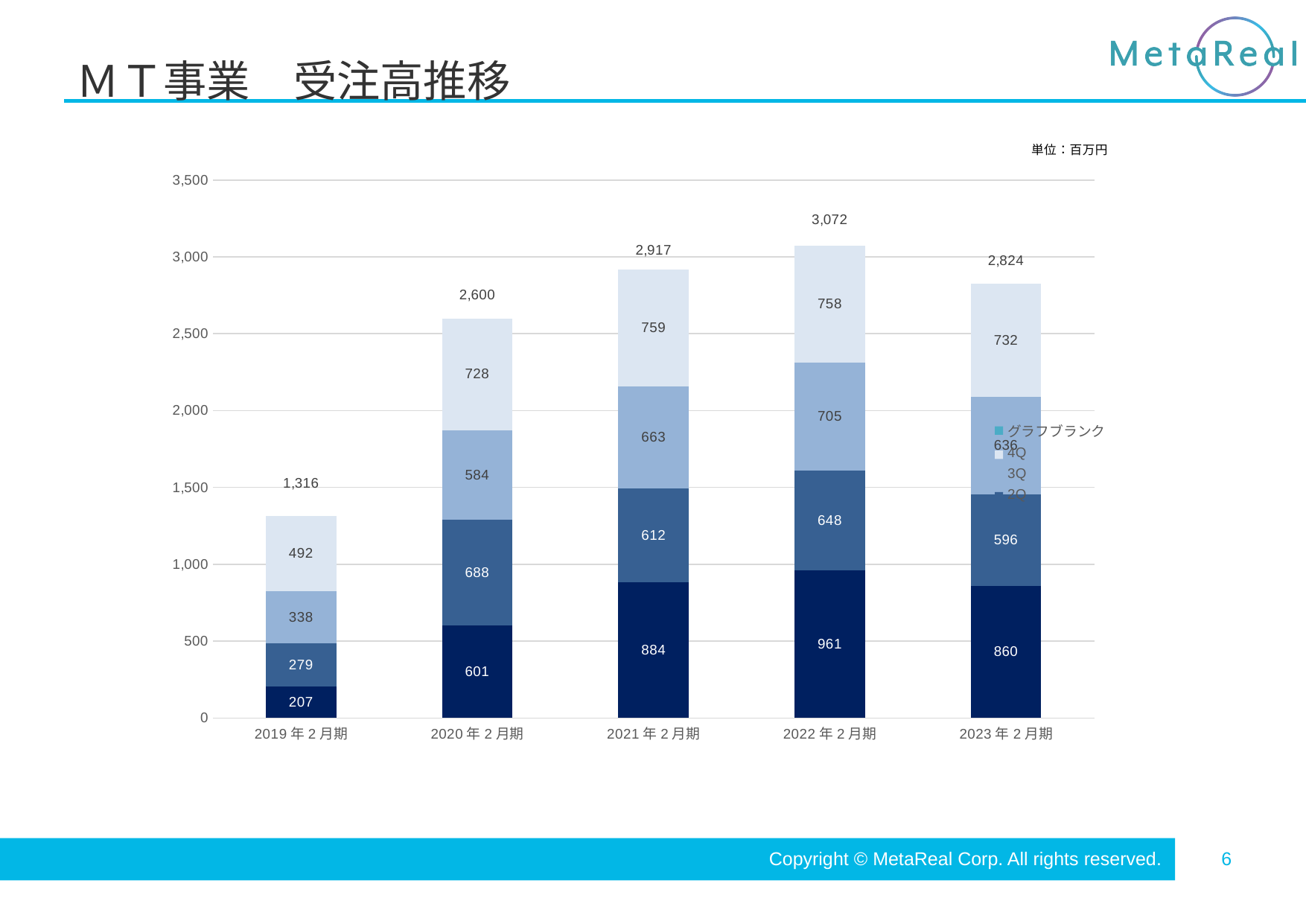

# ＭＴ事業　受注高推移

### Chart

| Category | 1Q | 2Q | 3Q | 4Q | グラフブランク |
|---|---|---|---|---|---|
| 2019年2月期 | 207000000.0 | 279000000.0 | 338000000.0 | 492000000.0 | 0.0 |
| 2020年2月期 | 600725617.0 | 687540545.0 | 583871531.0 | 727957515.0 | 0.0 |
| 2021年2月期 | 883598029.0 | 612270505.0 | 663164145.0 | 758554926.0 | 0.0 |
| 2022年2月期 | 961486766.0 | 647685822.0 | 705052280.0 | 758079438.0 | 0.0 |
| 2023年2月期 | 860277316.0 | 595800852.0 | 635727232.0 | 732364700.0 | 0.0 |
・ 受注ベースでの売上推移（財務諸表上の売上ではない）。
・ 外部への販売数値のみ（グループ内部取引による売上を除く）。
Copyright © MetaReal Corp. All rights reserved.
6